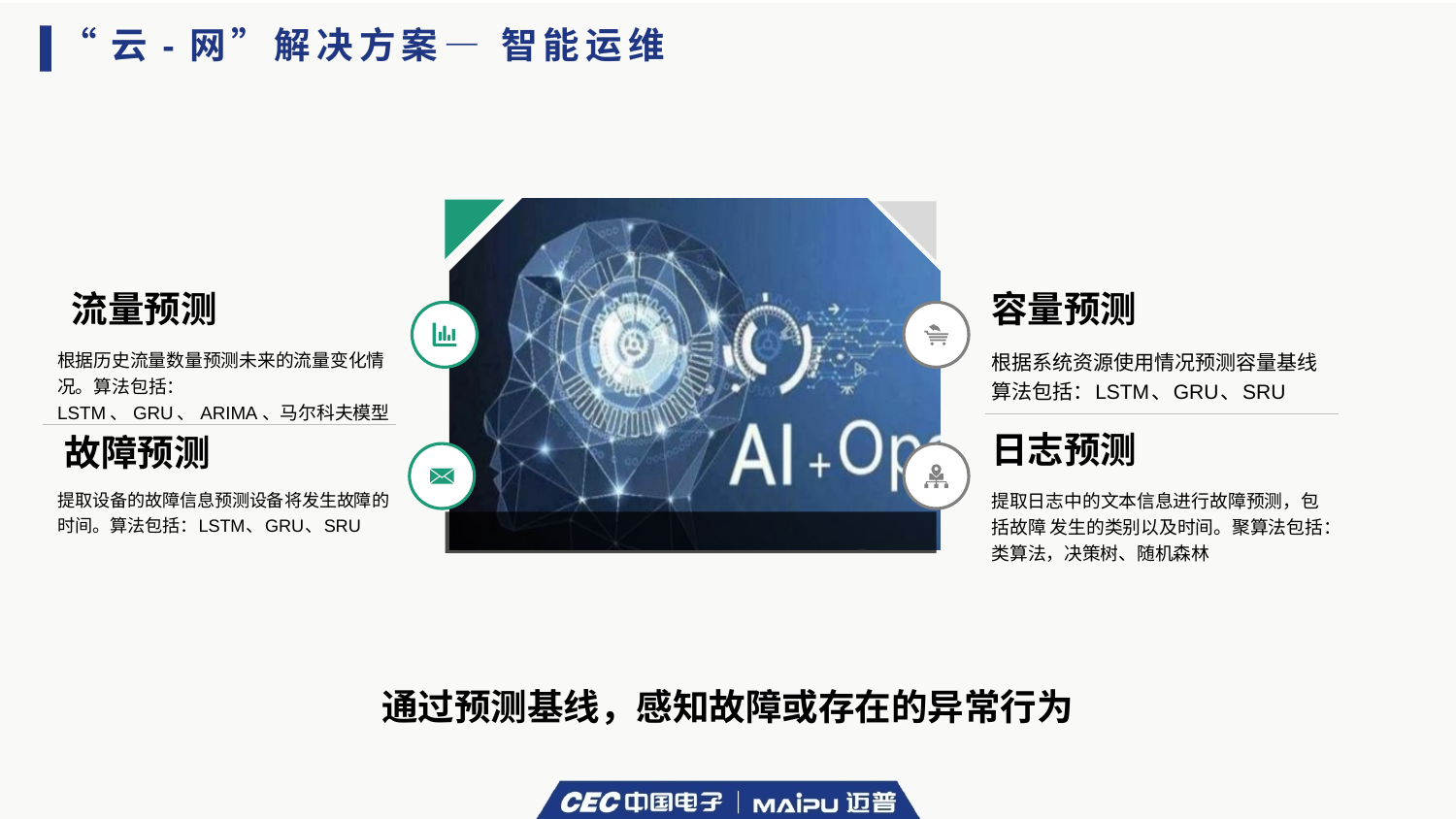

“云-网”解决方案— 智能运维

流量预测
根据历史流量数量预测未来的流量变化情况。算法包括：LSTM、GRU、ARIMA、马尔科夫模型

容量预测
根据系统资源使用情况预测容量基线
算法包括：LSTM、GRU、SRU

日志预测
提取日志中的文本信息进行故障预测，包括故障 发生的类别以及时间。聚算法包括：类算法，决策树、随机森林

故障预测
提取设备的故障信息预测设备将发生故障的时间。算法包括：LSTM、GRU、SRU

通过预测基线，感知故障或存在的异常行为